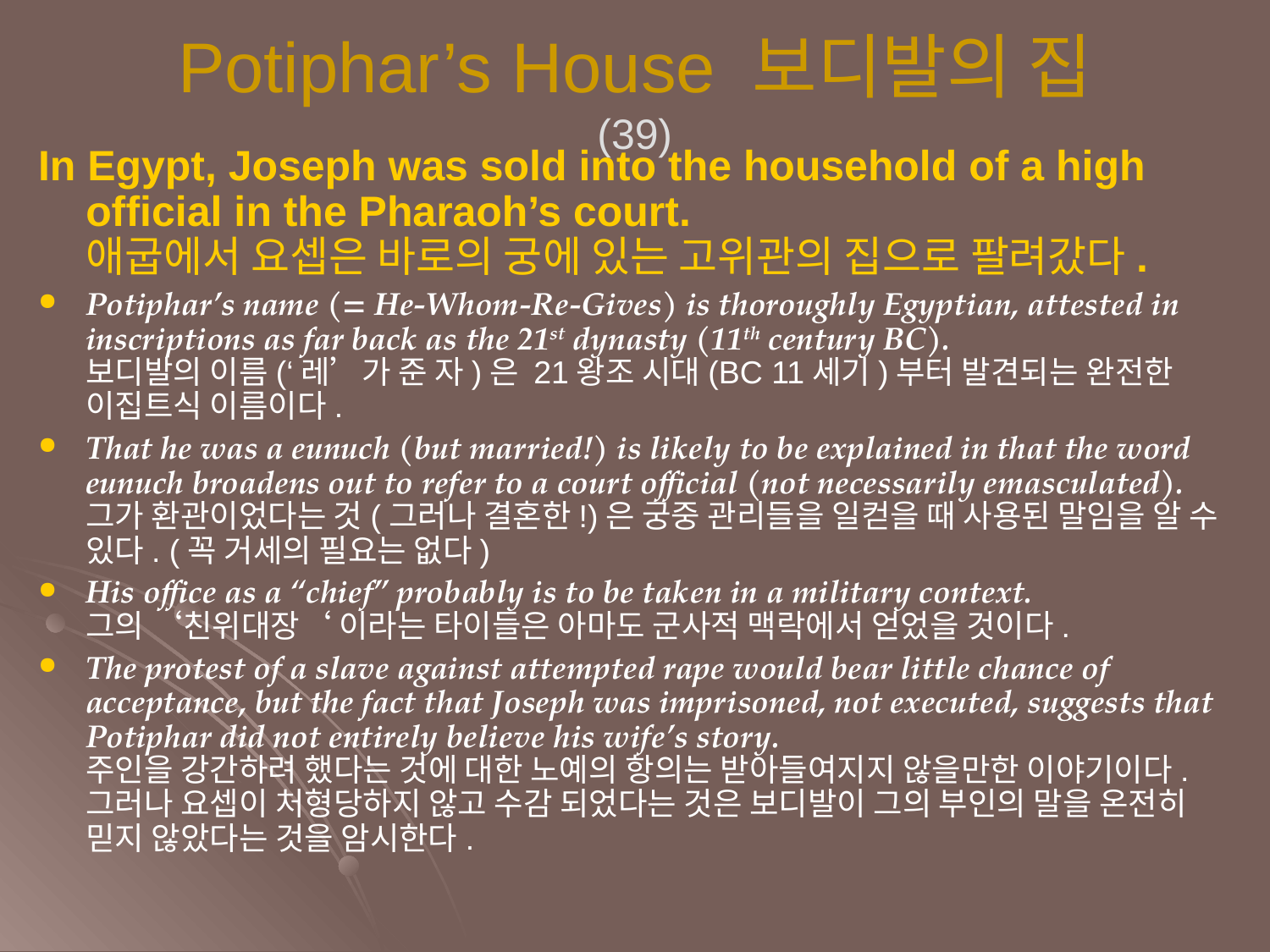

Potiphar’s House 보디발의 집
(39)
In Egypt, Joseph was sold into the household of a high official in the Pharaoh’s court.
애굽에서 요셉은 바로의 궁에 있는 고위관의 집으로 팔려갔다.
Potiphar’s name (= He-Whom-Re-Gives) is thoroughly Egyptian, attested in inscriptions as far back as the 21st dynasty (11th century BC).
보디발의 이름(‘레’가 준 자)은 21왕조 시대(BC 11세기)부터 발견되는 완전한 이집트식 이름이다.
That he was a eunuch (but married!) is likely to be explained in that the word eunuch broadens out to refer to a court official (not necessarily emasculated).
그가 환관이었다는 것(그러나 결혼한!)은 궁중 관리들을 일컫을 때 사용된 말임을 알 수 있다. (꼭 거세의 필요는 없다)
His office as a “chief” probably is to be taken in a military context.
그의 ‘친위대장‘ 이라는 타이들은 아마도 군사적 맥락에서 얻었을 것이다.
The protest of a slave against attempted rape would bear little chance of acceptance, but the fact that Joseph was imprisoned, not executed, suggests that Potiphar did not entirely believe his wife’s story.
주인을 강간하려 했다는 것에 대한 노예의 항의는 받아들여지지 않을만한 이야기이다. 그러나 요셉이 처형당하지 않고 수감 되었다는 것은 보디발이 그의 부인의 말을 온전히 믿지 않았다는 것을 암시한다.